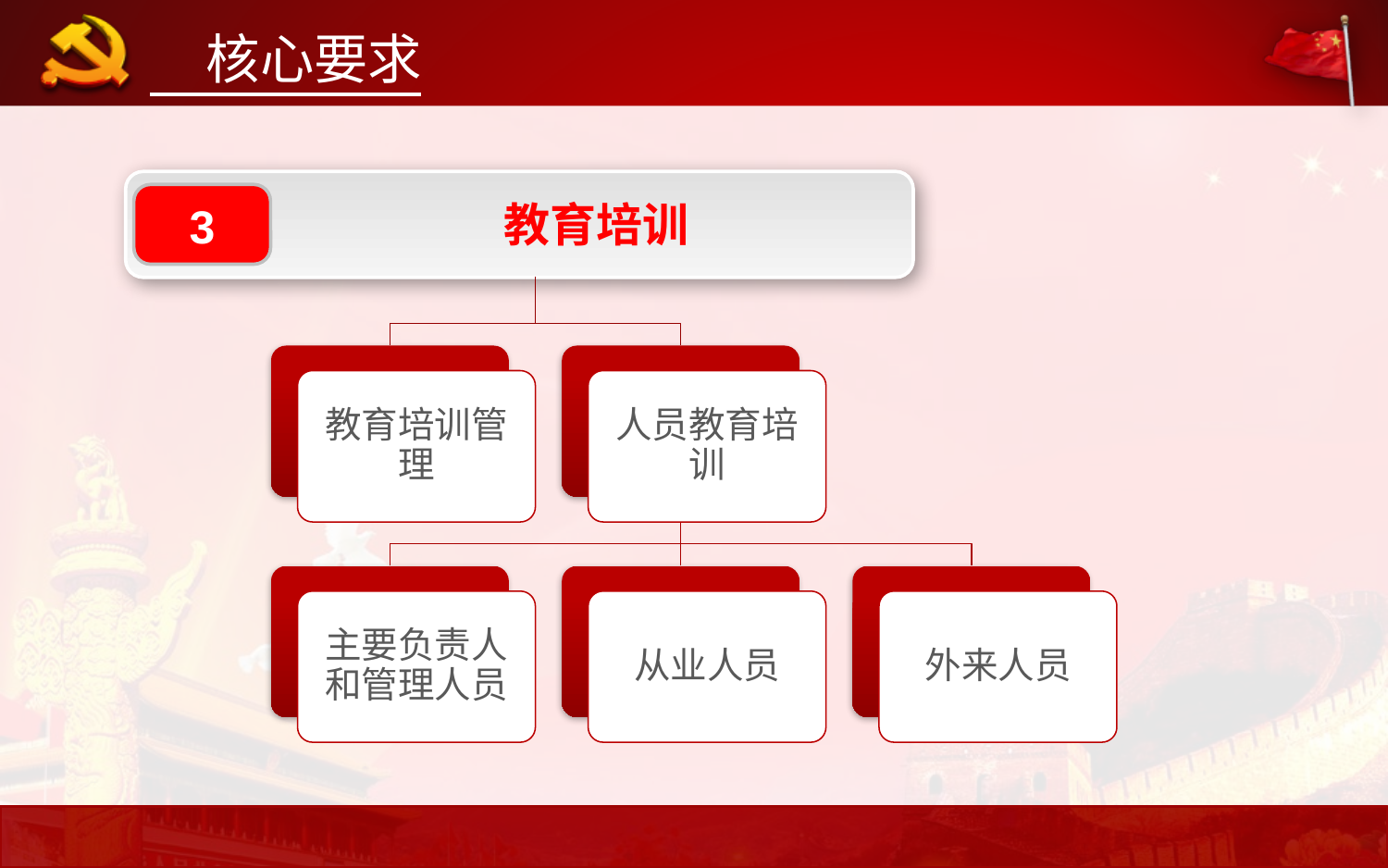

核心要求

教育培训
3

教育培训管理
人员教育培训

主要负责人和管理人员
从业人员
外来人员